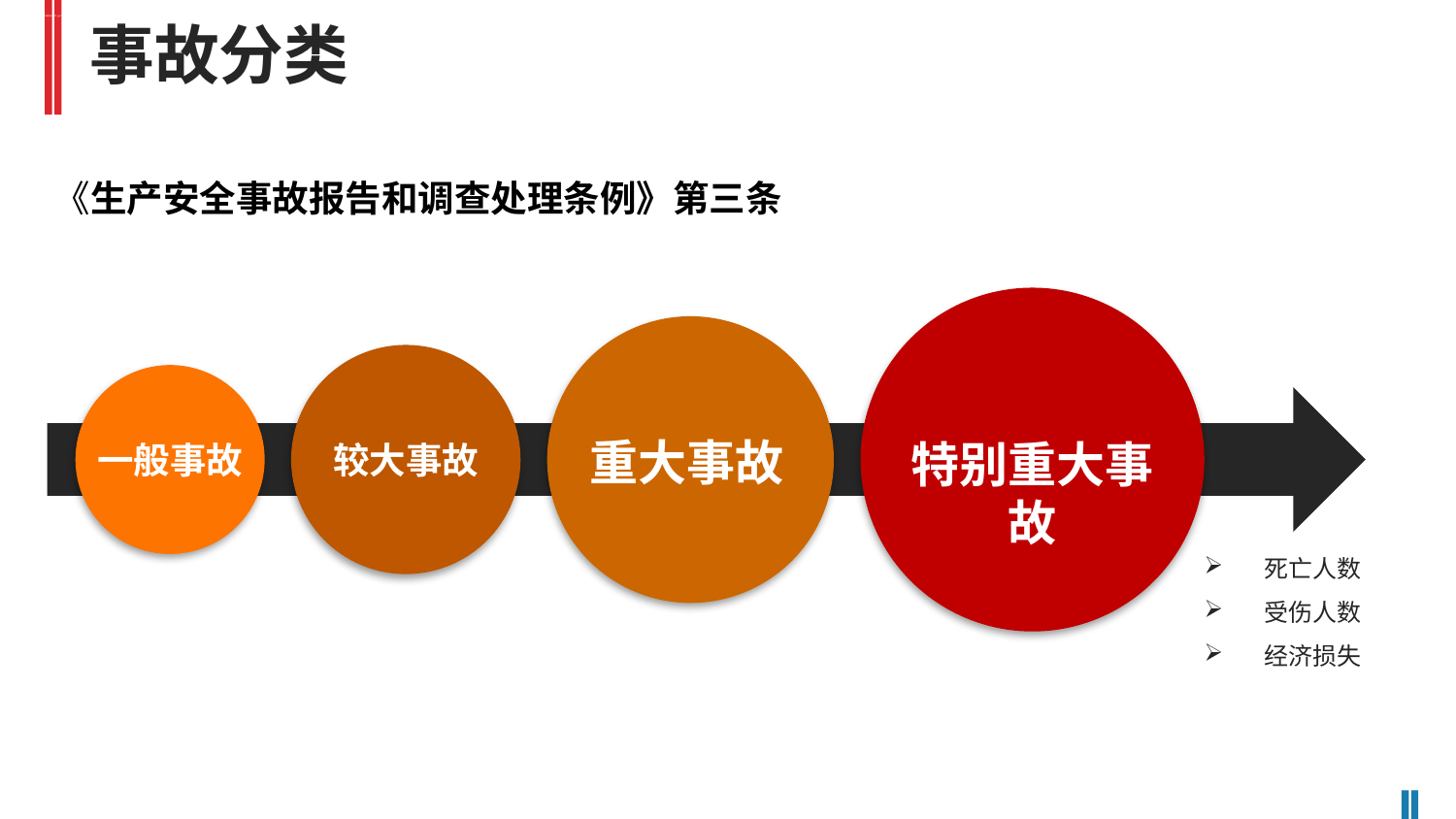

事故分类
生产安全事故调查处理培训课件(ppt77页)
《生产安全事故报告和调查处理条例》第三条

特别重大事故

重大事故

较大事故

一般事故

死亡人数
受伤人数
经济损失
生产安全事故调查处理培训课件(ppt77页)